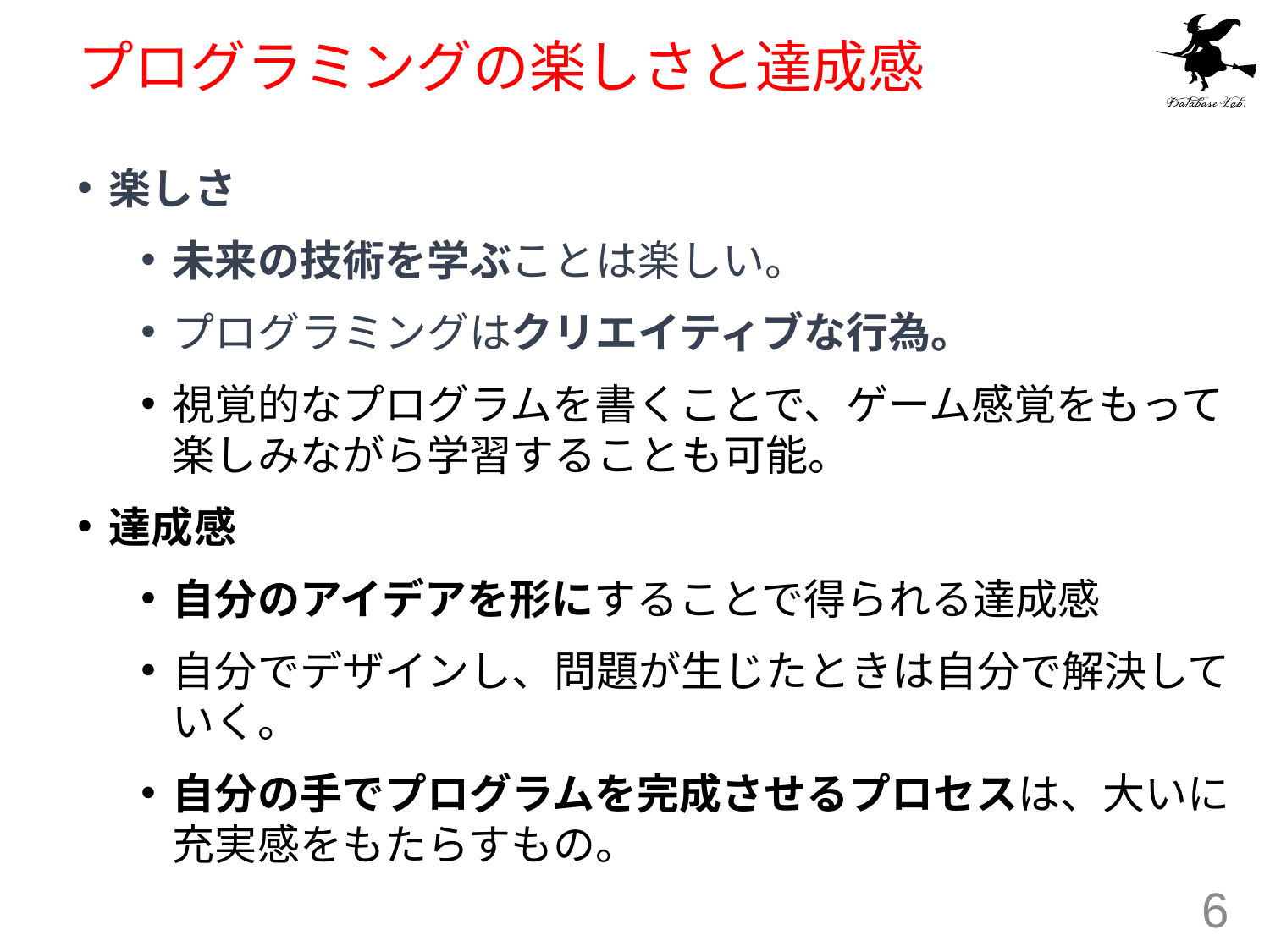

# プログラミングの楽しさと達成感
楽しさ
未来の技術を学ぶことは楽しい。
プログラミングはクリエイティブな行為。
視覚的なプログラムを書くことで、ゲーム感覚をもって楽しみながら学習することも可能。
達成感
自分のアイデアを形にすることで得られる達成感
自分でデザインし、問題が生じたときは自分で解決していく。
自分の手でプログラムを完成させるプロセスは、大いに充実感をもたらすもの。

6